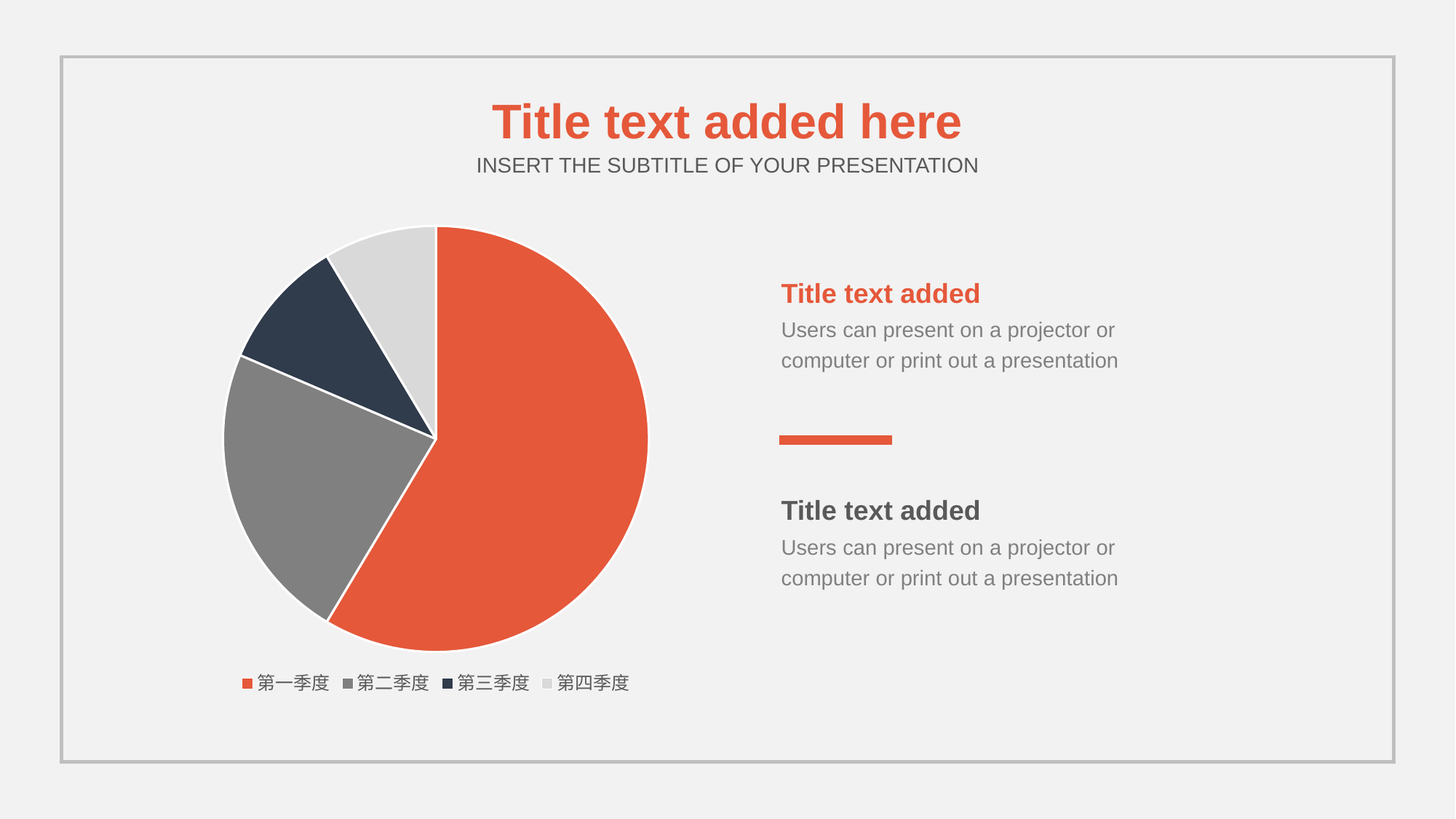

Title text added here
INSERT THE SUBTITLE OF YOUR PRESENTATION

### Chart

| Category | 销售额 |
|---|---|
| 第一季度 | 8.2 |
| 第二季度 | 3.2 |
| 第三季度 | 1.4 |
| 第四季度 | 1.2 |
Title text added
Users can present on a projector or computer or print out a presentation
Title text added
Users can present on a projector or computer or print out a presentation